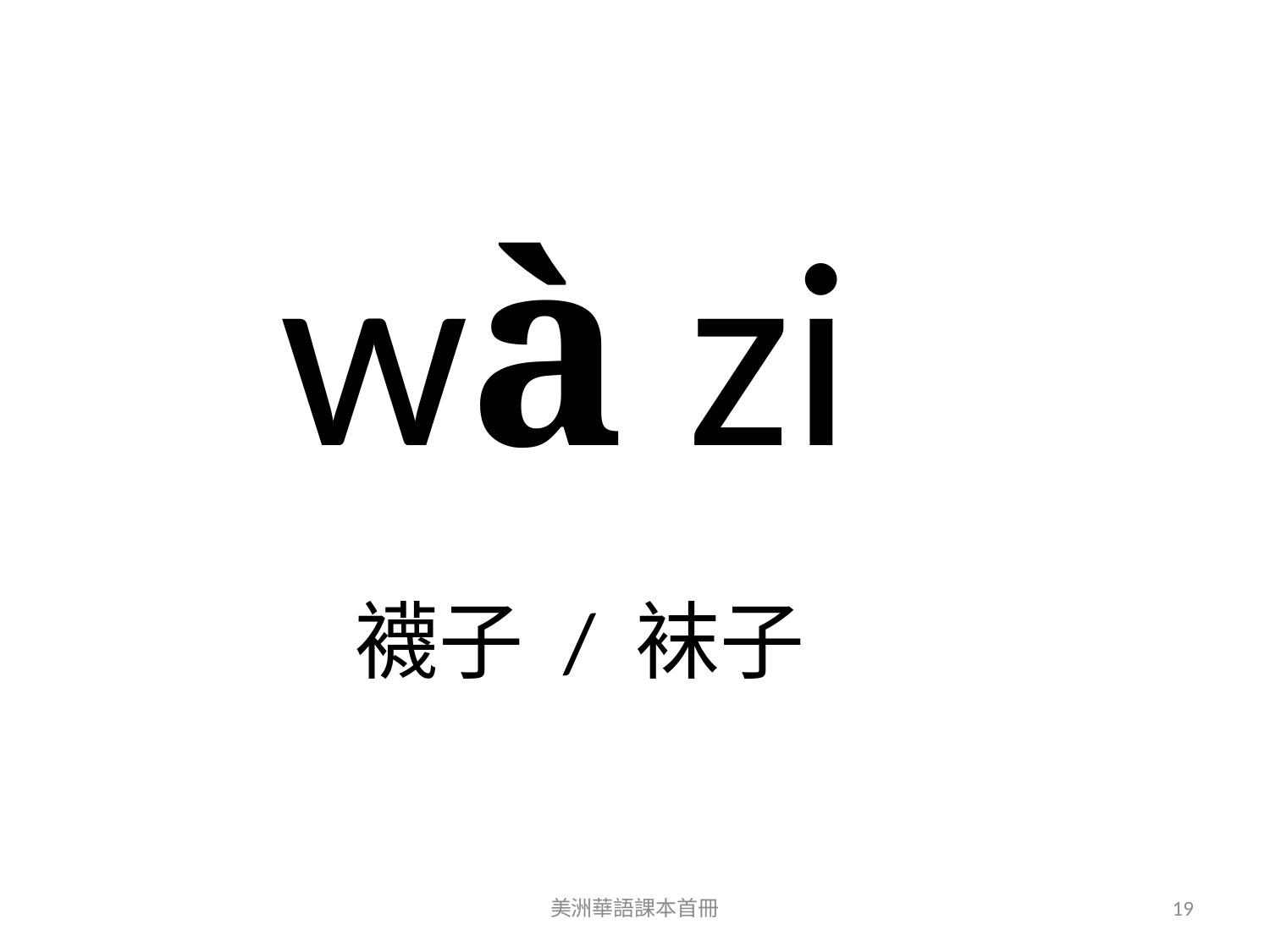

wà zi
襪子 / 袜子
美洲華語課本首冊
19